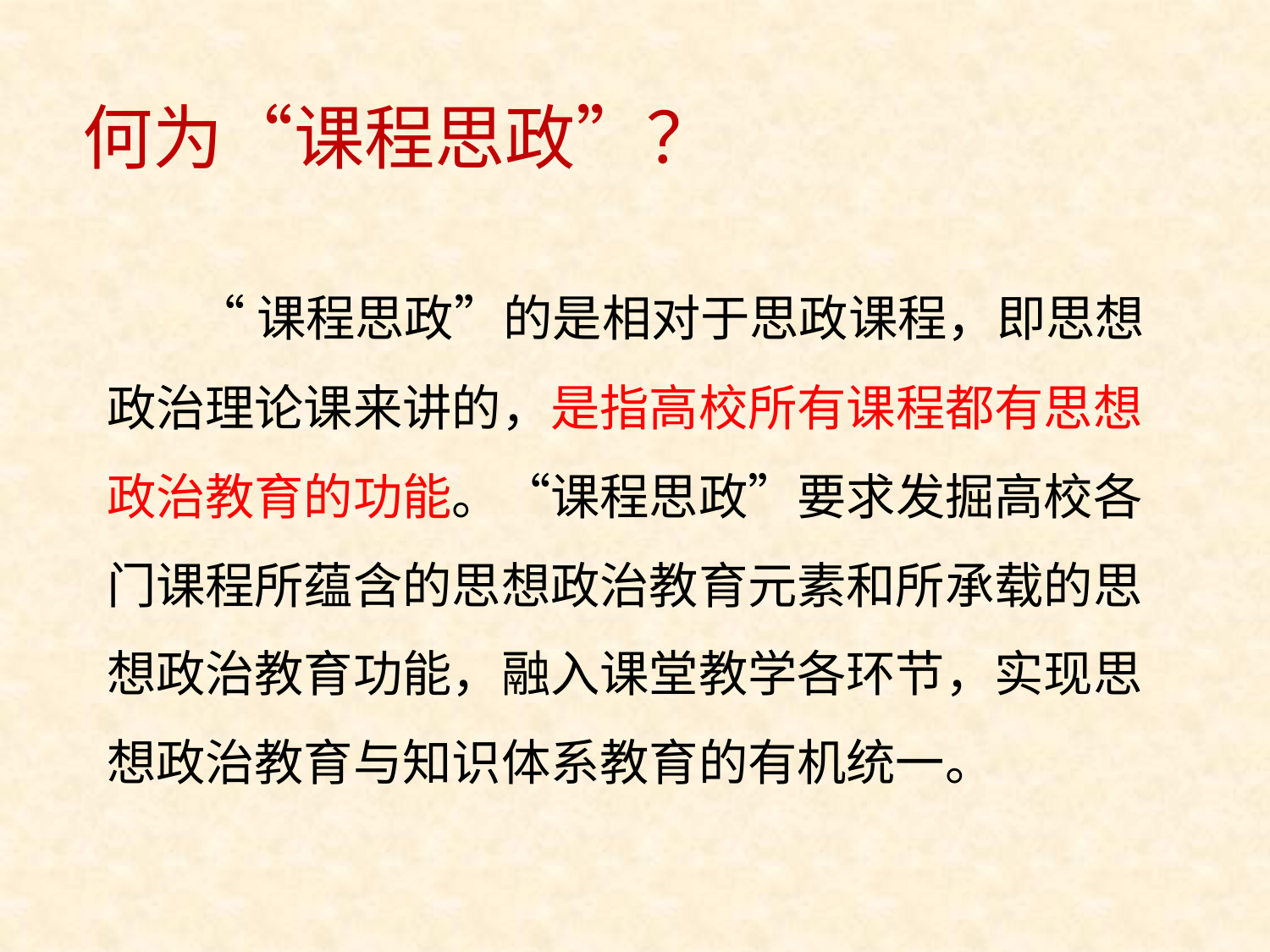

# 何为“课程思政”？
       “课程思政”的是相对于思政课程，即思想政治理论课来讲的，是指高校所有课程都有思想政治教育的功能。“课程思政”要求发掘高校各门课程所蕴含的思想政治教育元素和所承载的思想政治教育功能，融入课堂教学各环节，实现思想政治教育与知识体系教育的有机统一。
56